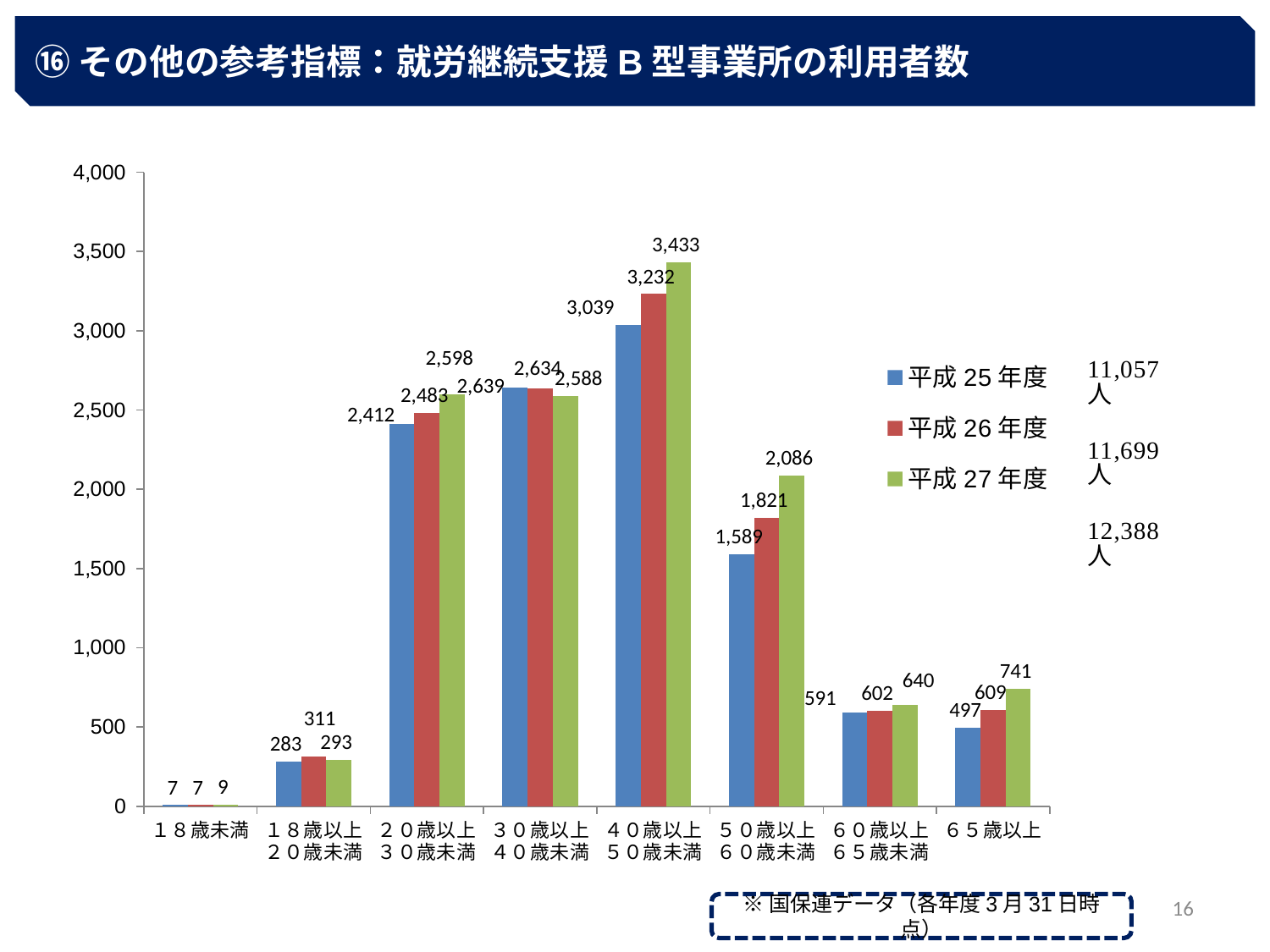

⑯その他の参考指標：就労継続支援B型事業所の利用者数

### Chart

| Category | 平成25年度 | 平成26年度 | 平成27年度 |
|---|---|---|---|
| １８歳未満 | 7.0 | 7.0 | 9.0 |
| １８歳以上
２０歳未満 | 283.0 | 311.0 | 293.0 |
| ２０歳以上
３０歳未満 | 2412.0 | 2483.0 | 2598.0 |
| ３０歳以上
４０歳未満 | 2639.0 | 2634.0 | 2588.0 |
| ４０歳以上
５０歳未満 | 3039.0 | 3232.0 | 3433.0 |
| ５０歳以上
６０歳未満 | 1589.0 | 1821.0 | 2086.0 |
| ６０歳以上
６５歳未満 | 591.0 | 602.0 | 640.0 |
| ６５歳以上 | 497.0 | 609.0 | 741.0 |
16
※国保連データ（各年度3月31日時点）